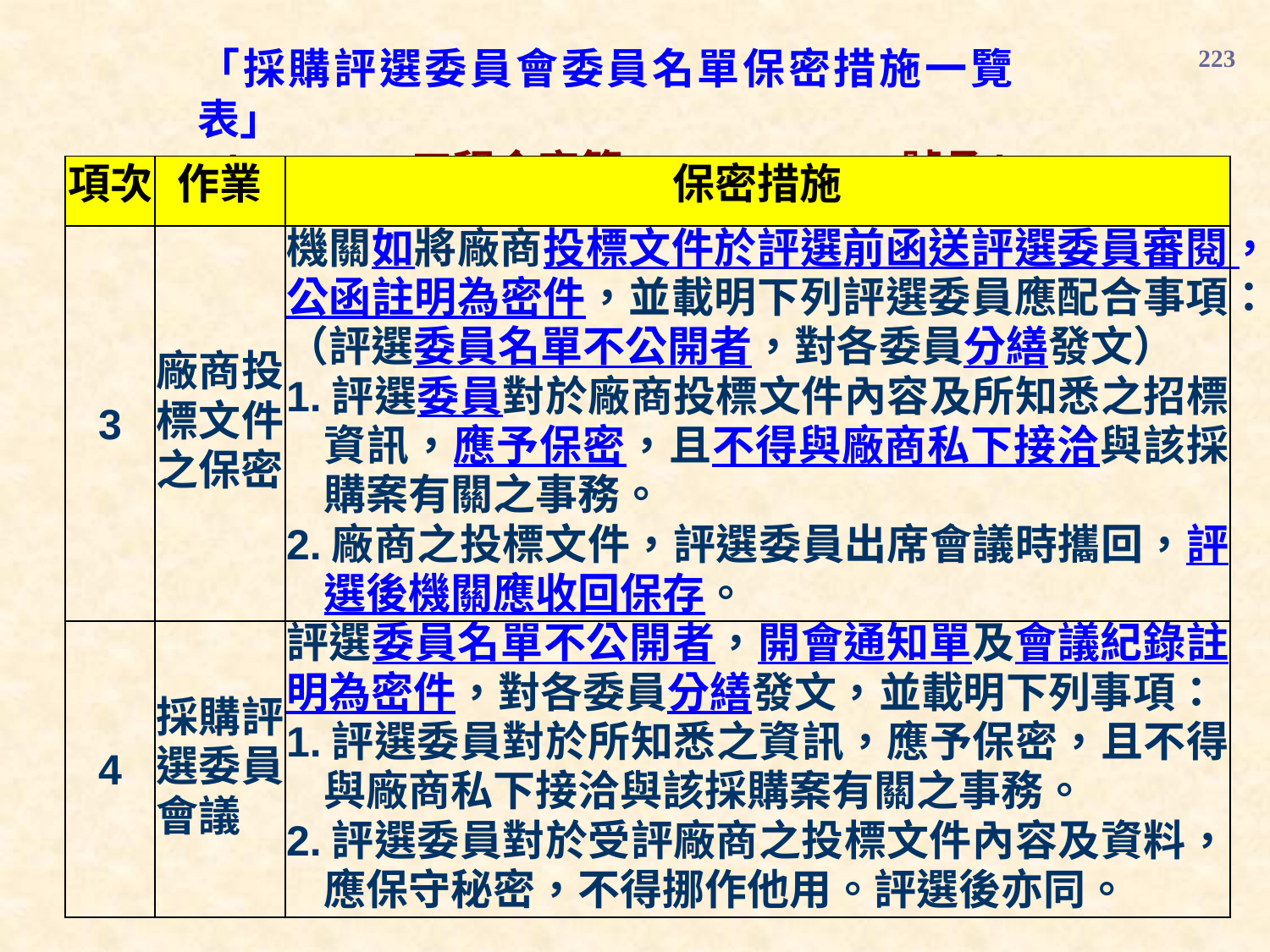

「採購評選委員會委員名單保密措施一覽表」
(107.9.27工程企字第10700304630號函)

223
| 項次 | 作業 | 保密措施 |
| --- | --- | --- |
| 3 | 廠商投標文件之保密 | 機關如將廠商投標文件於評選前函送評選委員審閱，公函註明為密件，並載明下列評選委員應配合事項：（評選委員名單不公開者，對各委員分繕發文） 1.評選委員對於廠商投標文件內容及所知悉之招標資訊，應予保密，且不得與廠商私下接洽與該採購案有關之事務。 2.廠商之投標文件，評選委員出席會議時攜回，評選後機關應收回保存。 |
| 4 | 採購評選委員會議 | 評選委員名單不公開者，開會通知單及會議紀錄註明為密件，對各委員分繕發文，並載明下列事項： 1.評選委員對於所知悉之資訊，應予保密，且不得與廠商私下接洽與該採購案有關之事務。 2.評選委員對於受評廠商之投標文件內容及資料，應保守秘密，不得挪作他用。評選後亦同。 |